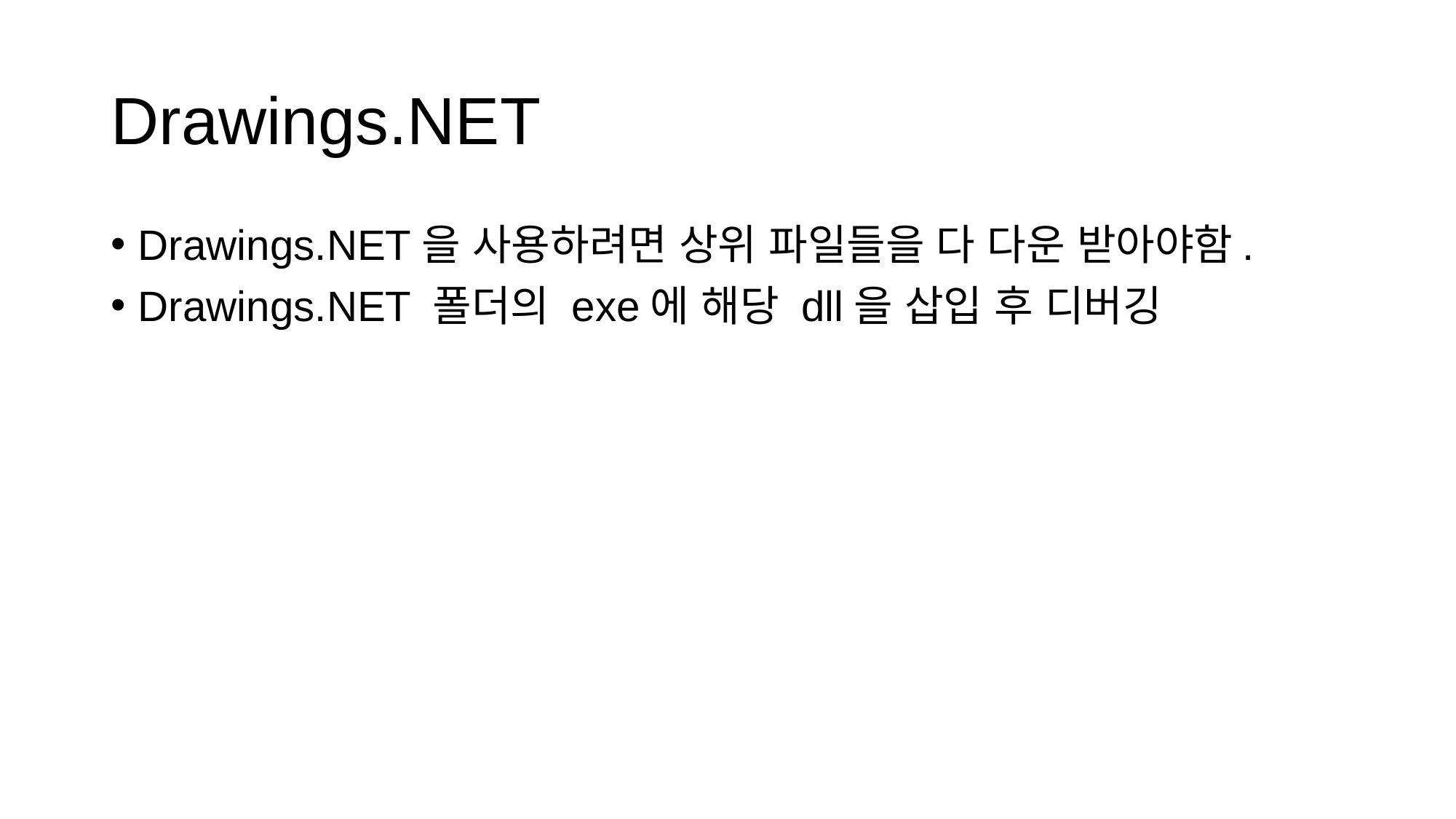

# Drawings.NET
Drawings.NET을 사용하려면 상위 파일들을 다 다운 받아야함.
Drawings.NET 폴더의 exe에 해당 dll을 삽입 후 디버깅